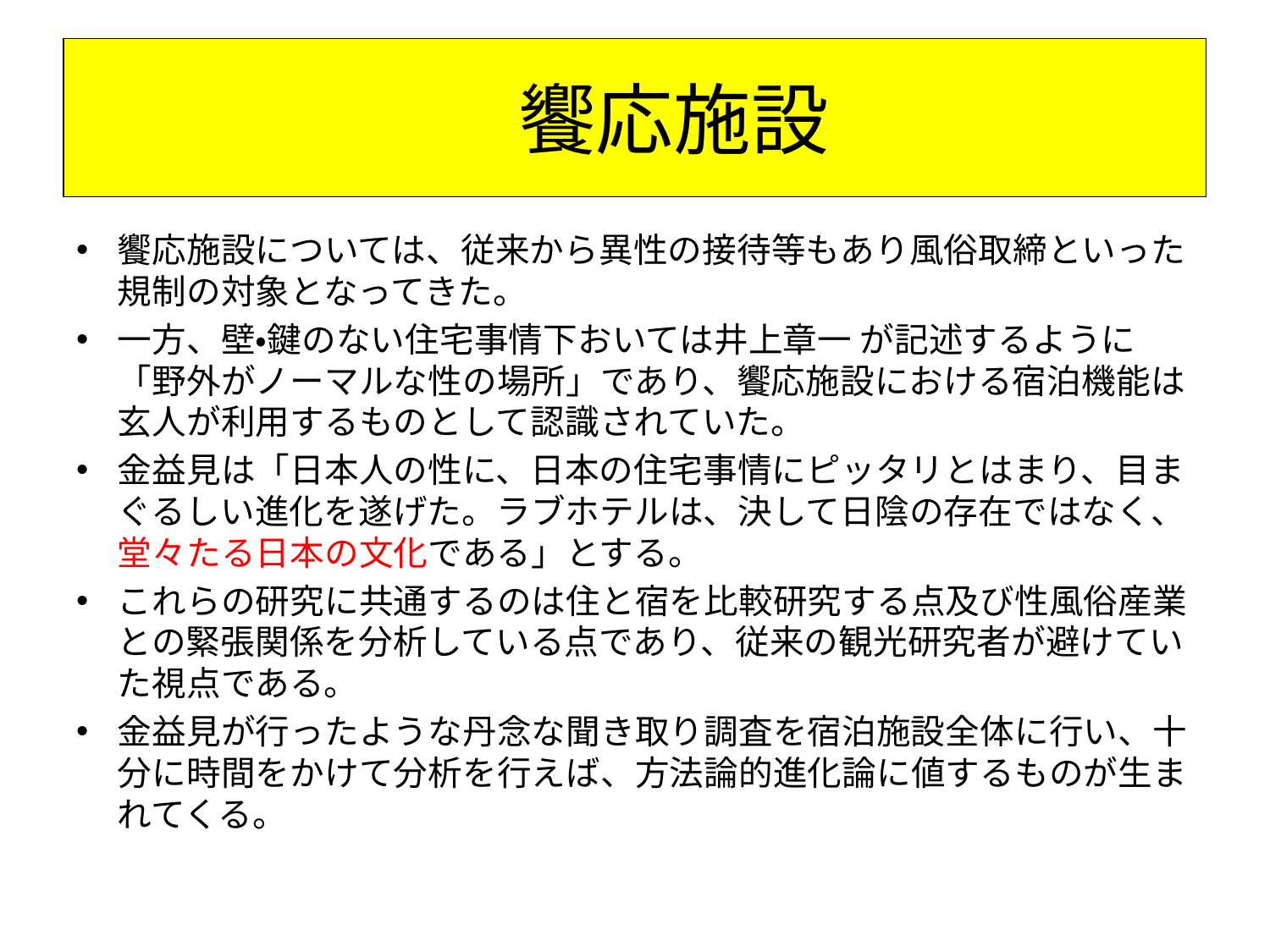

# 饗応施設
饗応施設については、従来から異性の接待等もあり風俗取締といった規制の対象となってきた。
一方、壁・鍵のない住宅事情下おいては井上章一 が記述するように「野外がノーマルな性の場所」であり、饗応施設における宿泊機能は玄人が利用するものとして認識されていた。
金益見は「日本人の性に、日本の住宅事情にピッタリとはまり、目まぐるしい進化を遂げた。ラブホテルは、決して日陰の存在ではなく、堂々たる日本の文化である」とする。
これらの研究に共通するのは住と宿を比較研究する点及び性風俗産業との緊張関係を分析している点であり、従来の観光研究者が避けていた視点である。
金益見が行ったような丹念な聞き取り調査を宿泊施設全体に行い、十分に時間をかけて分析を行えば、方法論的進化論に値するものが生まれてくる。